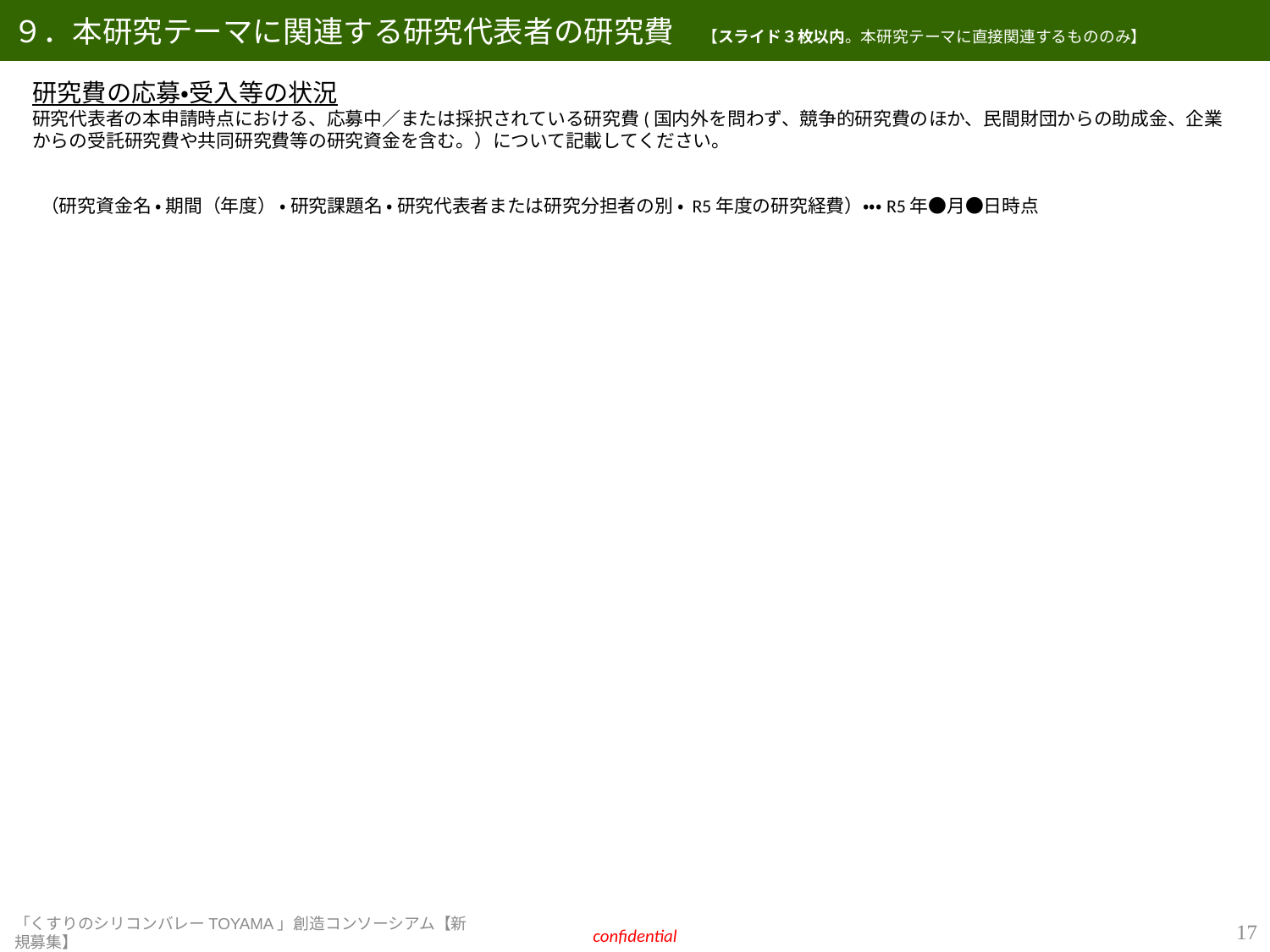

# ９．本研究テーマに関連する研究代表者の研究費　【スライド３枚以内。本研究テーマに直接関連するもののみ】
研究費の応募・受入等の状況
研究代表者の本申請時点における、応募中／または採択されている研究費(国内外を問わず、競争的研究費のほか、民間財団からの助成金、企業からの受託研究費や共同研究費等の研究資金を含む。）について記載してください。

 （研究資金名 ・ 期間（年度） ・ 研究課題名 ・ 研究代表者または研究分担者の別 ・ R5年度の研究経費）・・・R5年●月●日時点
17
「くすりのシリコンバレーTOYAMA」創造コンソーシアム【新規募集】